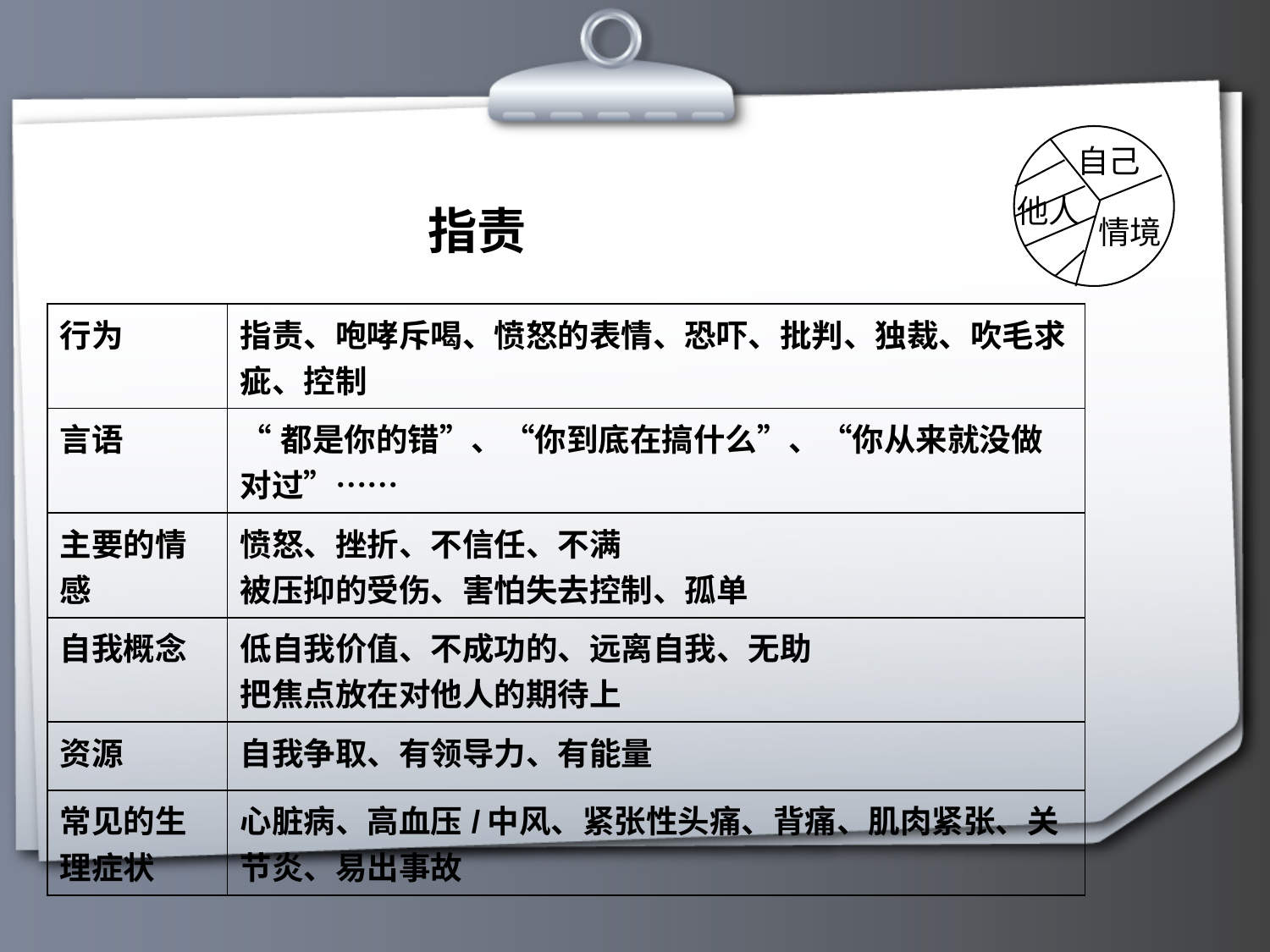

自己
他人
情境
指责
| 行为 | 指责、咆哮斥喝、愤怒的表情、恐吓、批判、独裁、吹毛求疵、控制 |
| --- | --- |
| 言语 | “都是你的错”、“你到底在搞什么”、“你从来就没做对过”…… |
| 主要的情感 | 愤怒、挫折、不信任、不满 被压抑的受伤、害怕失去控制、孤单 |
| 自我概念 | 低自我价值、不成功的、远离自我、无助 把焦点放在对他人的期待上 |
| 资源 | 自我争取、有领导力、有能量 |
| 常见的生理症状 | 心脏病、高血压/中风、紧张性头痛、背痛、肌肉紧张、关节炎、易出事故 |